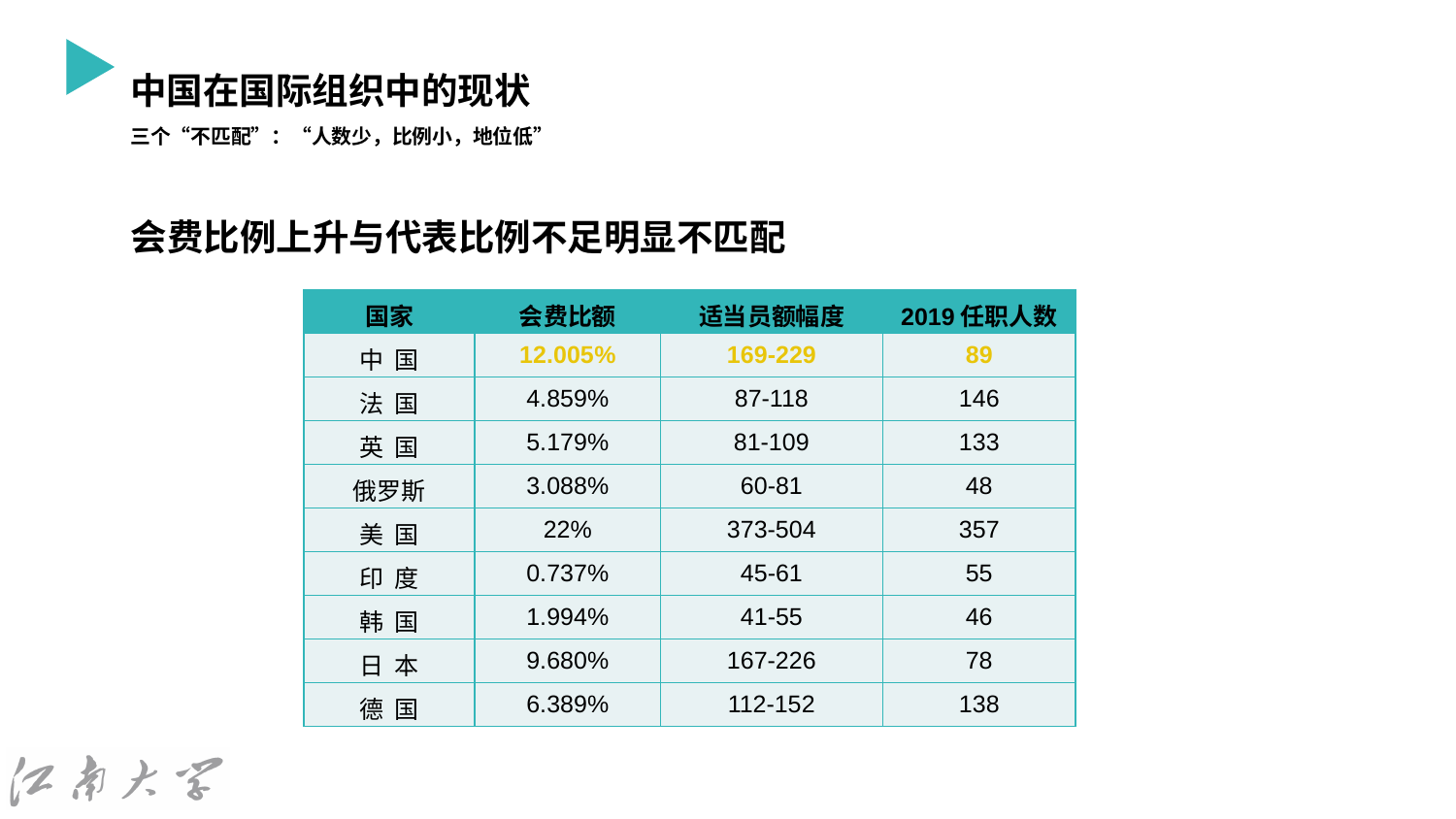

中国在国际组织中的现状
三个“不匹配”：“人数少，比例小，地位低”

会费比例上升与代表比例不足明显不匹配
| 国家 | 会费比额 | 适当员额幅度 | 2019任职人数 |
| --- | --- | --- | --- |
| 中 国 | 12.005% | 169-229 | 89 |
| 法 国 | 4.859% | 87-118 | 146 |
| 英 国 | 5.179% | 81-109 | 133 |
| 俄罗斯 | 3.088% | 60-81 | 48 |
| 美 国 | 22% | 373-504 | 357 |
| 印 度 | 0.737% | 45-61 | 55 |
| 韩 国 | 1.994% | 41-55 | 46 |
| 日 本 | 9.680% | 167-226 | 78 |
| 德 国 | 6.389% | 112-152 | 138 |